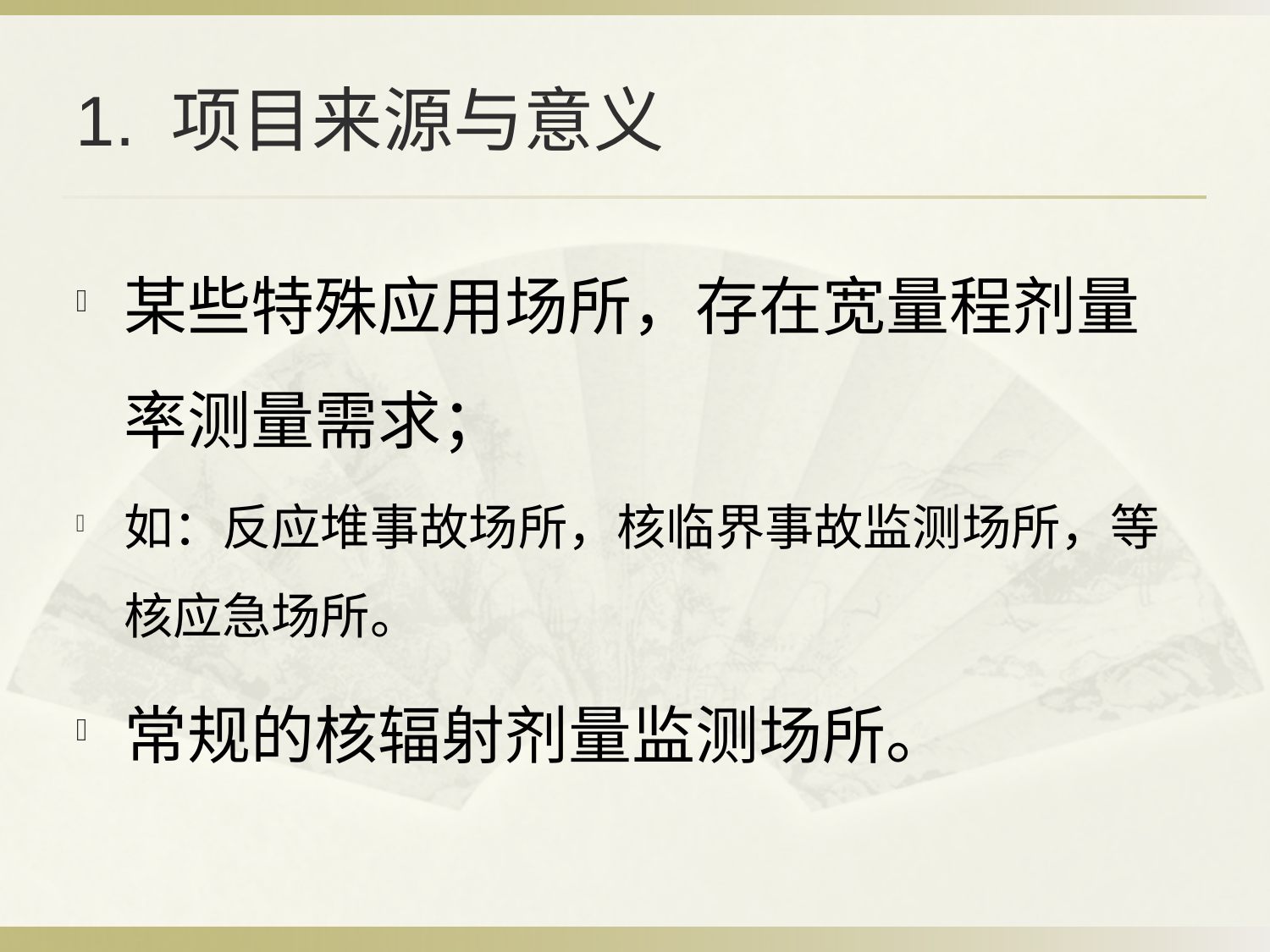

# 1. 项目来源与意义
某些特殊应用场所，存在宽量程剂量率测量需求；
如：反应堆事故场所，核临界事故监测场所，等核应急场所。
常规的核辐射剂量监测场所。